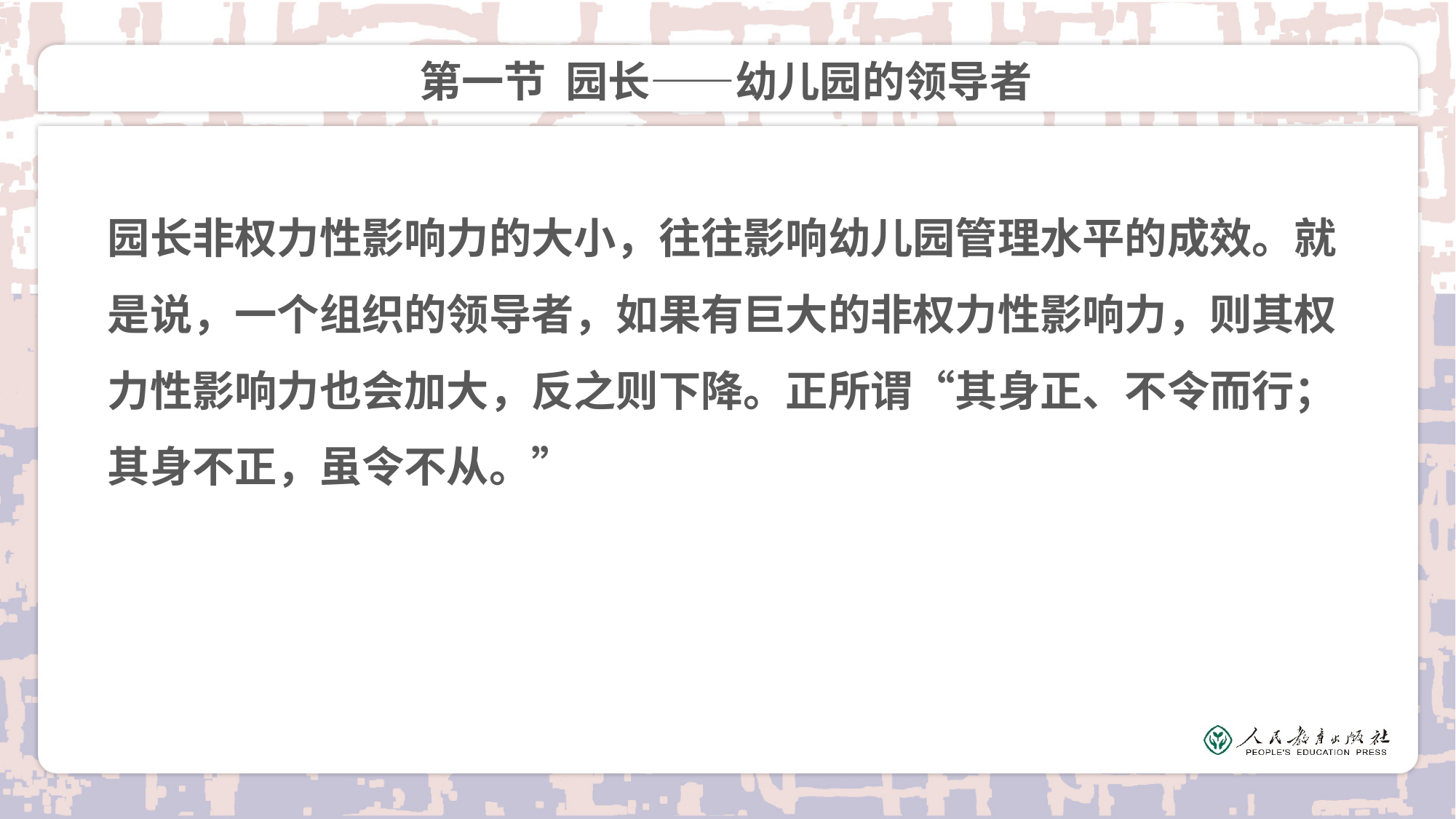

# 第一节  园长——幼儿园的领导者
园长非权力性影响力的大小，往往影响幼儿园管理水平的成效。就是说，一个组织的领导者，如果有巨大的非权力性影响力，则其权力性影响力也会加大，反之则下降。正所谓“其身正、不令而行；其身不正，虽令不从。”